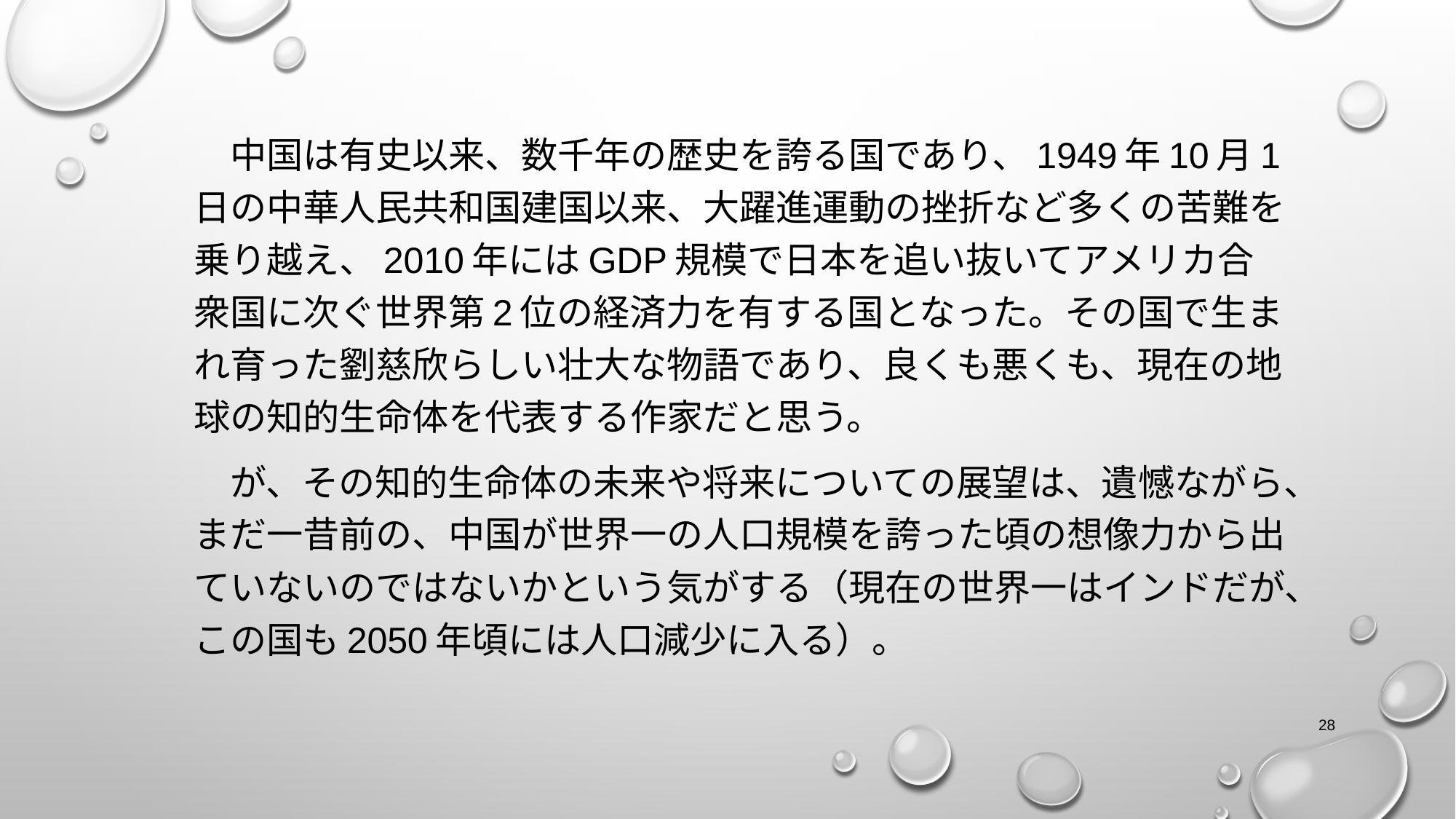

中国は有史以来、数千年の歴史を誇る国であり、1949年10月1日の中華人民共和国建国以来、大躍進運動の挫折など多くの苦難を乗り越え、2010年にはGDP規模で日本を追い抜いてアメリカ合衆国に次ぐ世界第2位の経済力を有する国となった。その国で生まれ育った劉慈欣らしい壮大な物語であり、良くも悪くも、現在の地球の知的生命体を代表する作家だと思う。
　が、その知的生命体の未来や将来についての展望は、遺憾ながら、まだ一昔前の、中国が世界一の人口規模を誇った頃の想像力から出ていないのではないかという気がする（現在の世界一はインドだが、この国も2050年頃には人口減少に入る）。

28